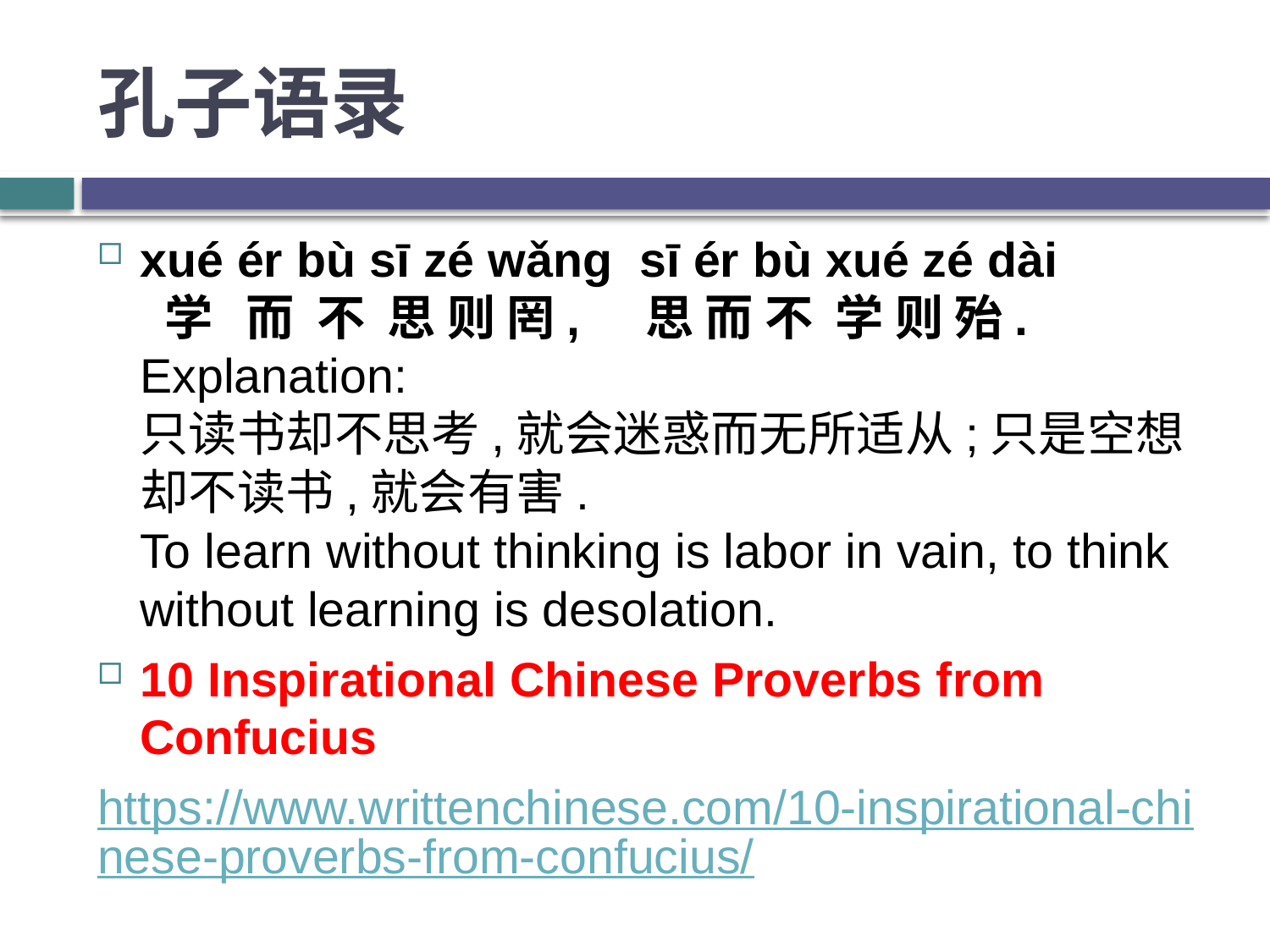

# 孔子语录
xué ér bù sī zé wǎng  sī ér bù xué zé dài 
 学   而  不  思 则 罔,    思 而 不  学 则 殆.
Explanation:
只读书却不思考,就会迷惑而无所适从;只是空想却不读书,就会有害. 
To learn without thinking is labor in vain, to think without learning is desolation.
10 Inspirational Chinese Proverbs from Confucius
https://www.writtenchinese.com/10-inspirational-chinese-proverbs-from-confucius/